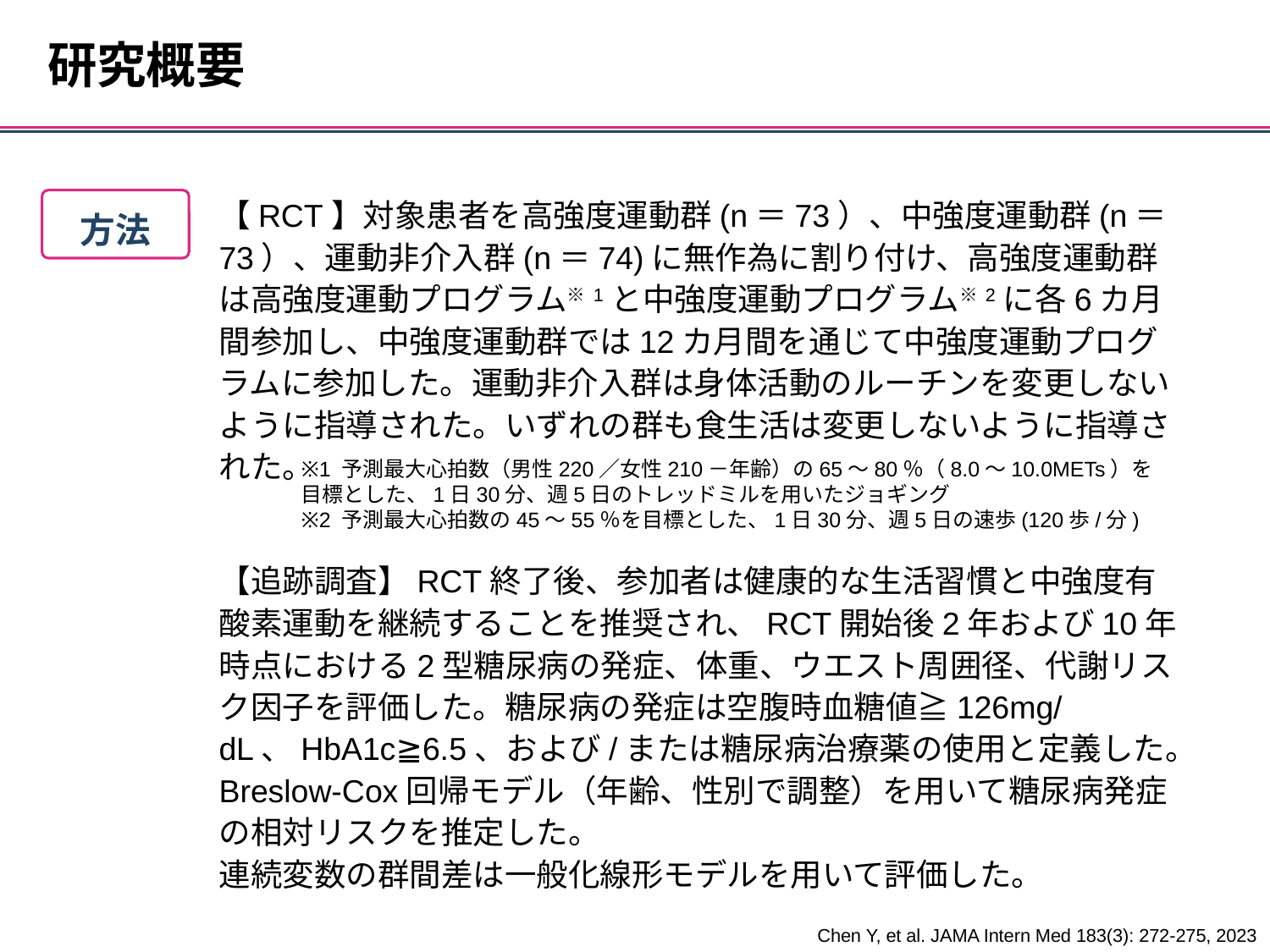

研究概要
【RCT】対象患者を高強度運動群(n＝73）、中強度運動群(n＝73）、運動非介入群(n＝74)に無作為に割り付け、高強度運動群は高強度運動プログラム※1と中強度運動プログラム※2に各6カ月間参加し、中強度運動群では12カ月間を通じて中強度運動プログラムに参加した。運動非介入群は身体活動のルーチンを変更しないように指導された。いずれの群も食生活は変更しないように指導された。

方法
※1 予測最大心拍数（男性220／女性210－年齢）の65～80％（8.0～10.0METs）を目標とした、1日30分、週5日のトレッドミルを用いたジョギング
※2 予測最大心拍数の45～55％を目標とした、1日30分、週5日の速歩(120歩/分)
【追跡調査】RCT終了後、参加者は健康的な生活習慣と中強度有酸素運動を継続することを推奨され、RCT開始後2年および10年時点における2型糖尿病の発症、体重、ウエスト周囲径、代謝リスク因子を評価した。糖尿病の発症は空腹時血糖値≧126mg/dL、HbA1c≧6.5、および/または糖尿病治療薬の使用と定義した。
Breslow-Cox回帰モデル（年齢、性別で調整）を用いて糖尿病発症の相対リスクを推定した。
連続変数の群間差は一般化線形モデルを用いて評価した。
Chen Y, et al. JAMA Intern Med 183(3): 272-275, 2023